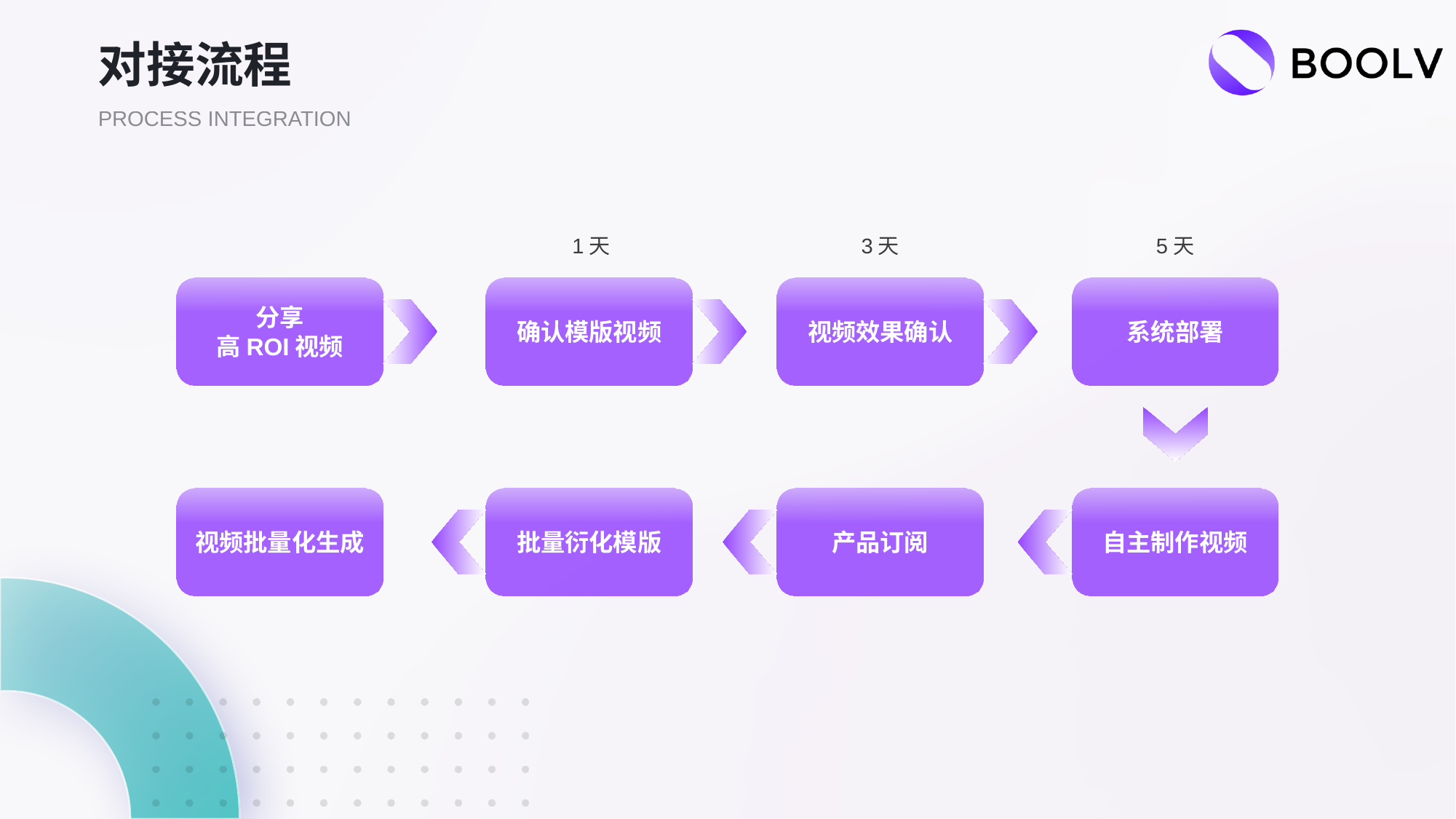

对接流程
PROCESS INTEGRATION
1天
3天
5天
分享
高ROI视频
确认模版视频
视频效果确认
系统部署

视频批量化生成
批量衍化模版
产品订阅
自主制作视频